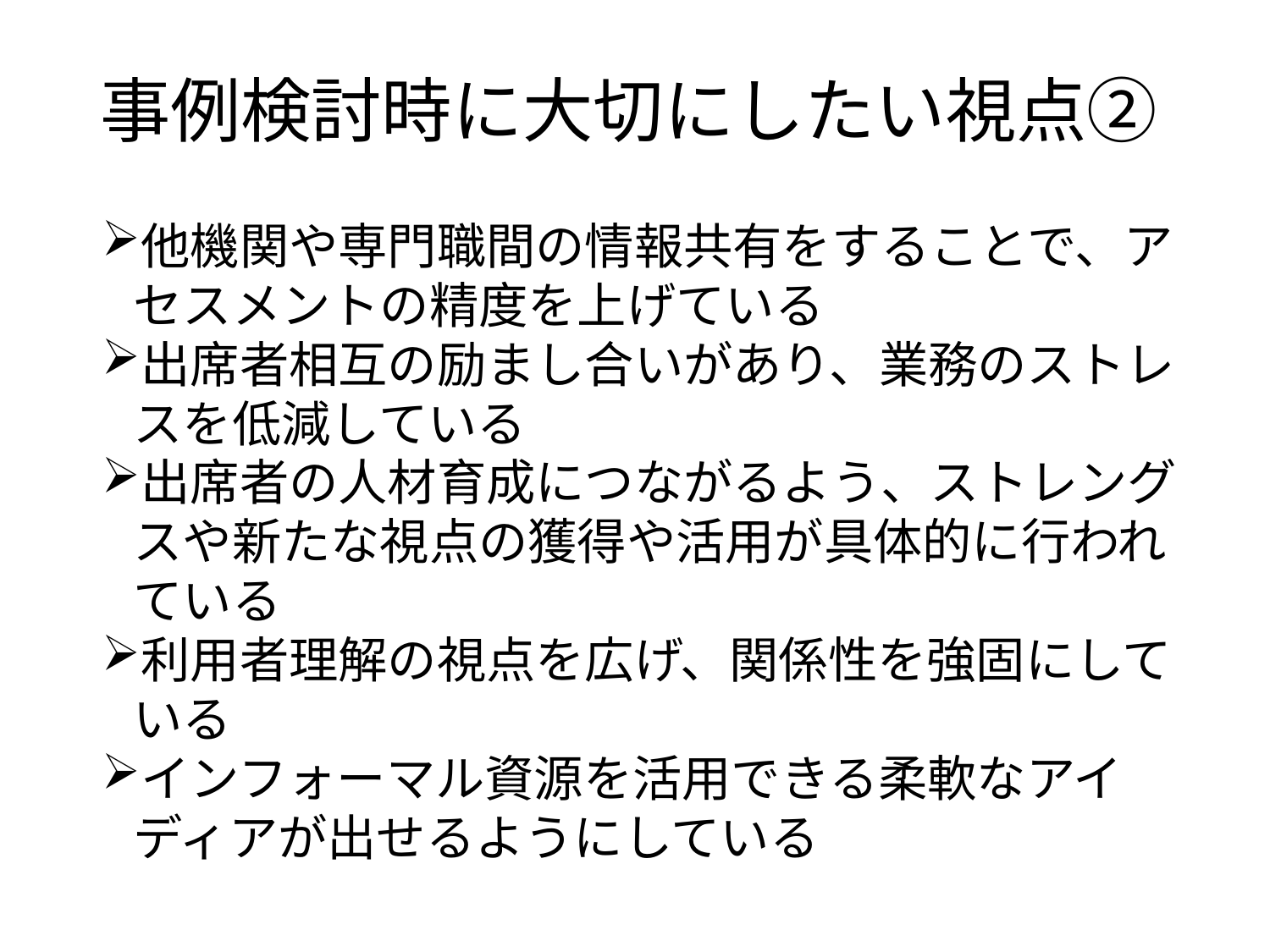

事例検討時に大切にしたい視点②
他機関や専門職間の情報共有をすることで、アセスメントの精度を上げている
出席者相互の励まし合いがあり、業務のストレスを低減している
出席者の人材育成につながるよう、ストレングスや新たな視点の獲得や活用が具体的に行われている
利用者理解の視点を広げ、関係性を強固にしている
インフォーマル資源を活用できる柔軟なアイディアが出せるようにしている